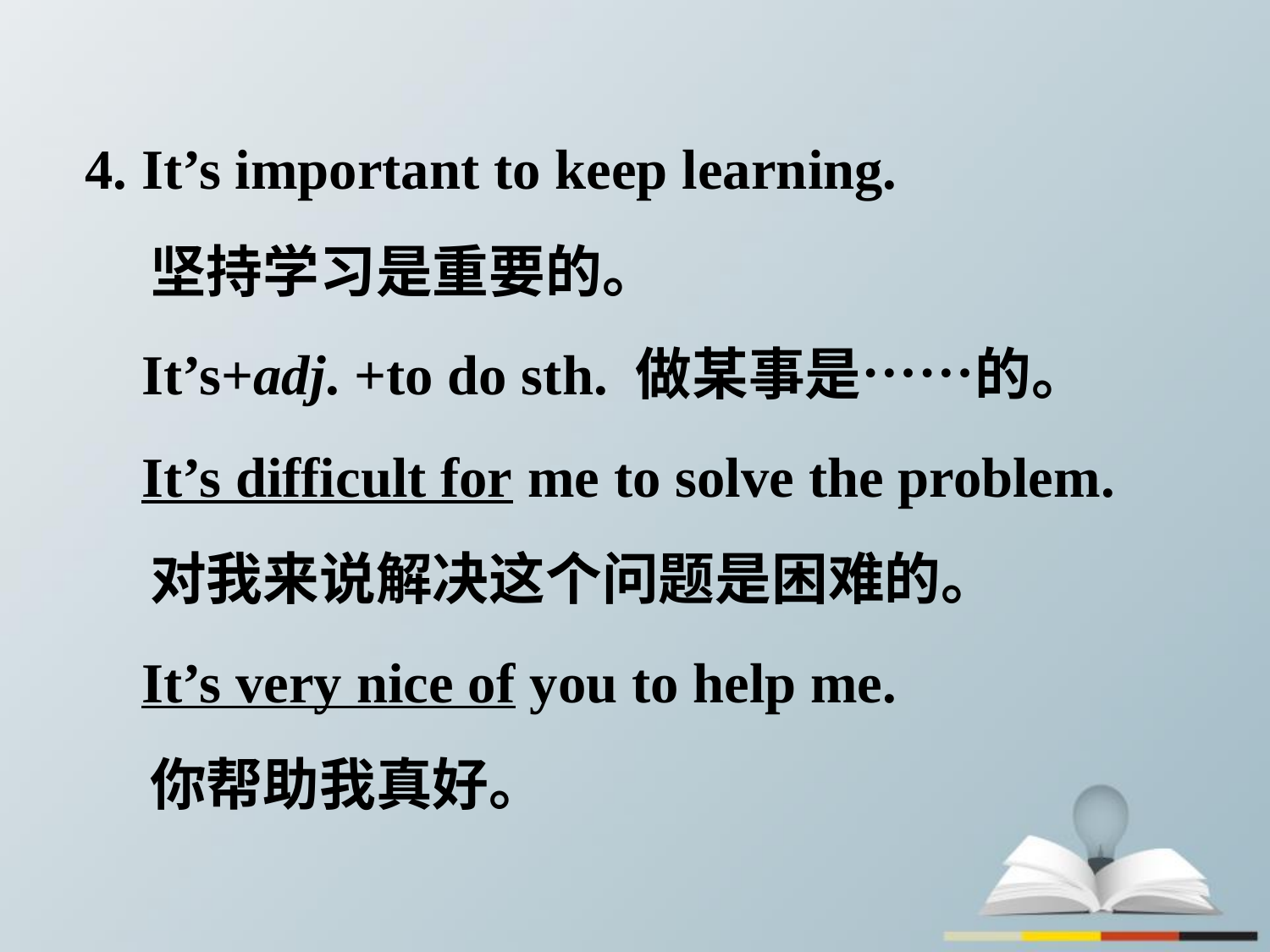

4. It’s important to keep learning.
    坚持学习是重要的。
    It’s+adj. +to do sth. 做某事是……的。
    It’s difficult for me to solve the problem.
    对我来说解决这个问题是困难的。
    It’s very nice of you to help me.
    你帮助我真好。